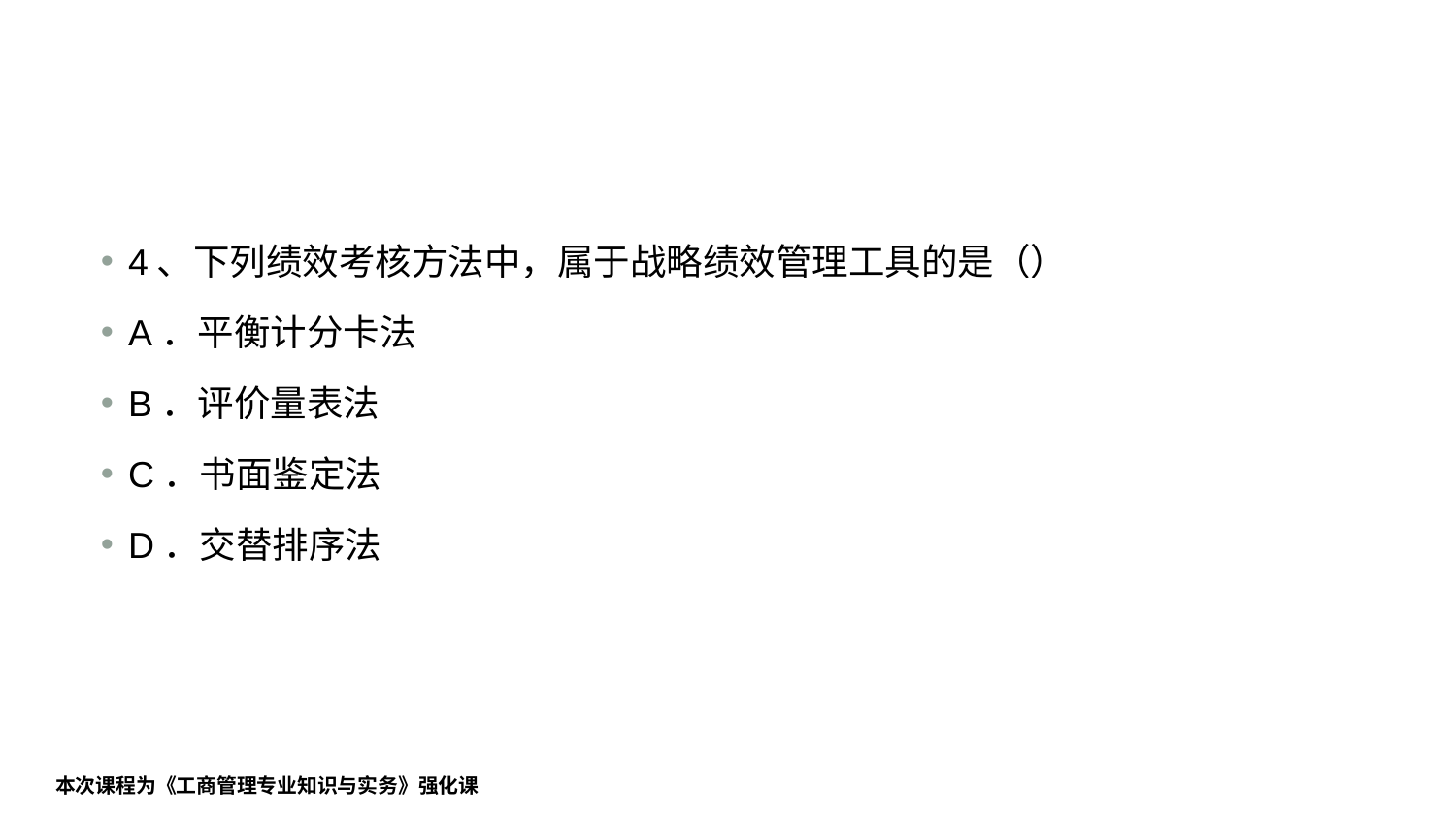

#
4、下列绩效考核方法中，属于战略绩效管理工具的是（）
A．平衡计分卡法
B．评价量表法
C．书面鉴定法
D．交替排序法